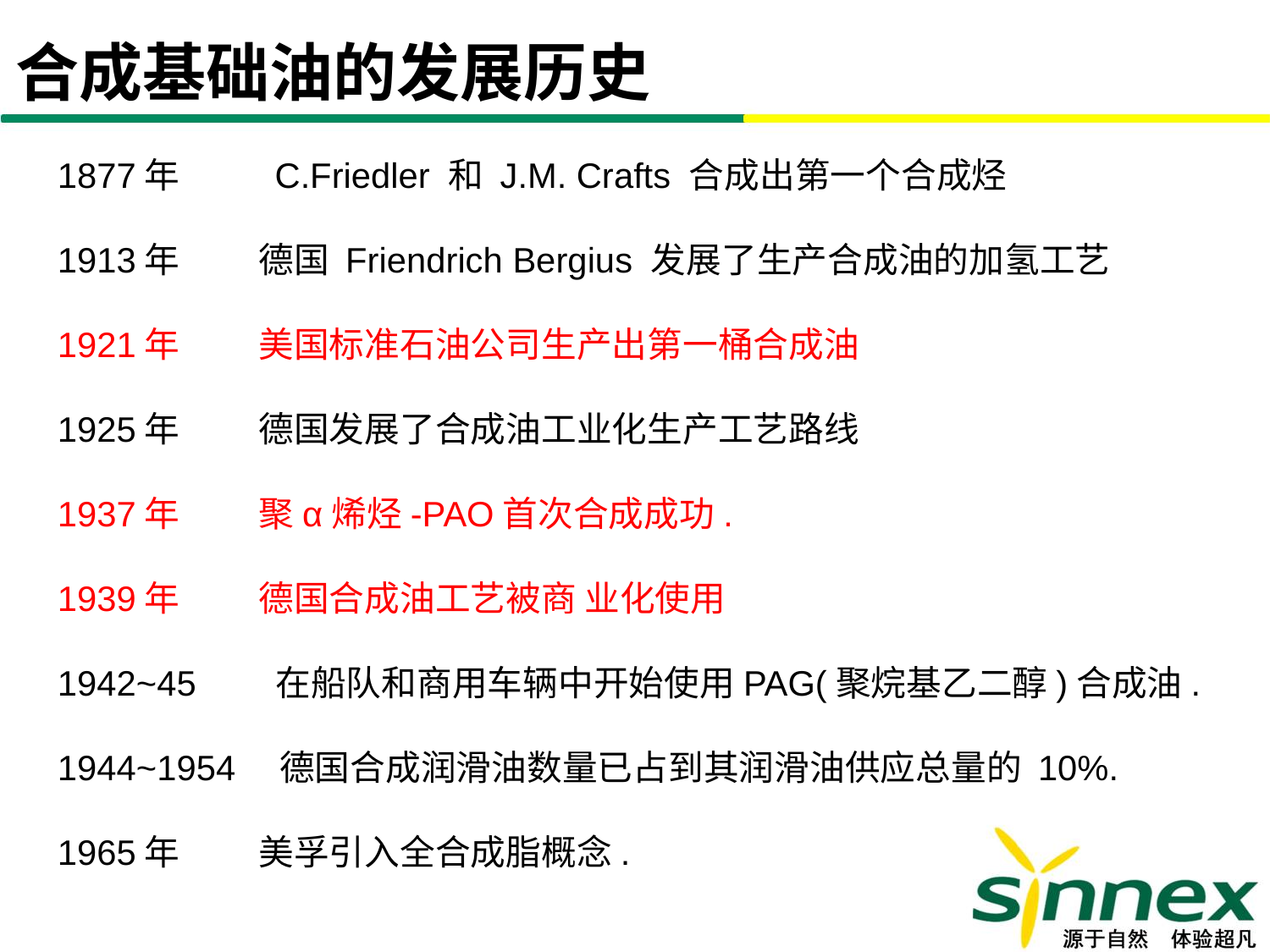

合成基础油的发展历史
1877年 　　 C.Friedler 和 J.M. Crafts 合成出第一个合成烃 
1913年 　　德国 Friendrich Bergius 发展了生产合成油的加氢工艺 
1921年 　　美国标准石油公司生产出第一桶合成油
1925年 　　德国发展了合成油工业化生产工艺路线
1937年　　 聚α烯烃-PAO首次合成成功. 
1939年　　 德国合成油工艺被商 业化使用 
1942~45　　在船队和商用车辆中开始使用PAG(聚烷基乙二醇)合成油. 
1944~1954　德国合成润滑油数量已占到其润滑油供应总量的 10%. 
1965年　　 美孚引入全合成脂概念.